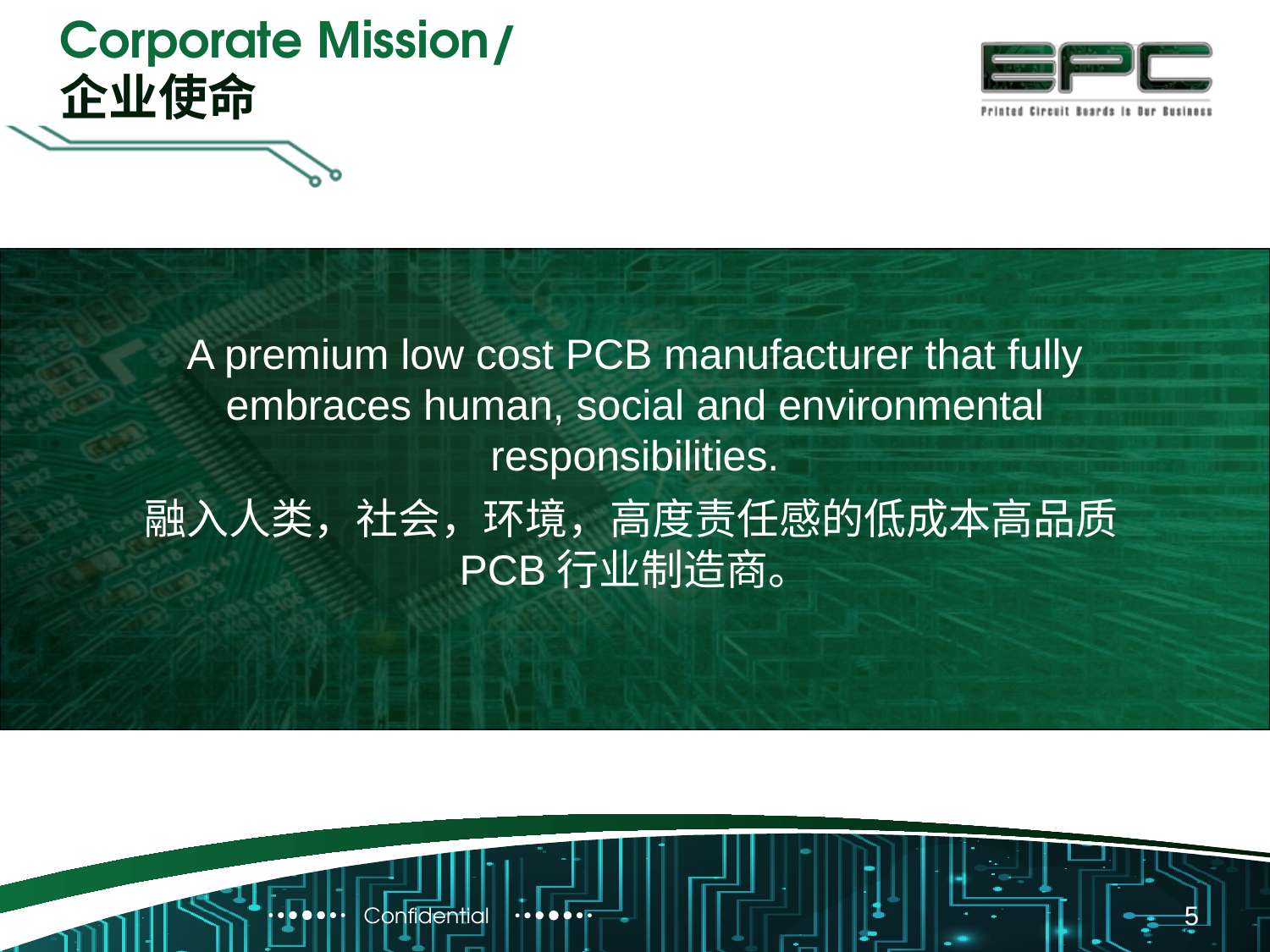

Corporate Mission/
企业使命

A premium low cost PCB manufacturer that fully embraces human, social and environmental responsibilities.
融入人类，社会，环境，高度责任感的低成本高品质PCB行业制造商。